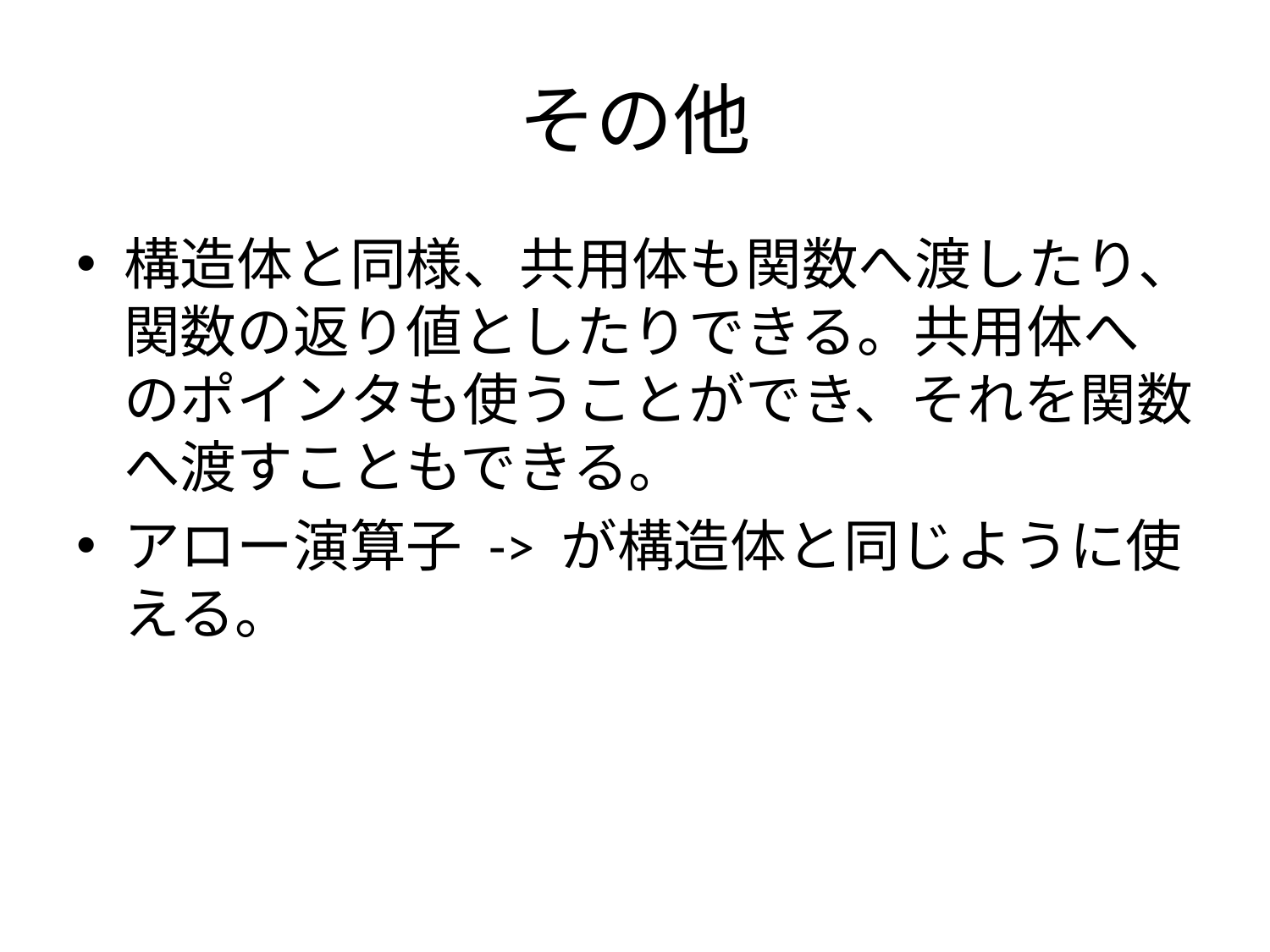

# その他
構造体と同様、共用体も関数へ渡したり、関数の返り値としたりできる。共用体へのポインタも使うことができ、それを関数へ渡すこともできる。
アロー演算子 -> が構造体と同じように使える。